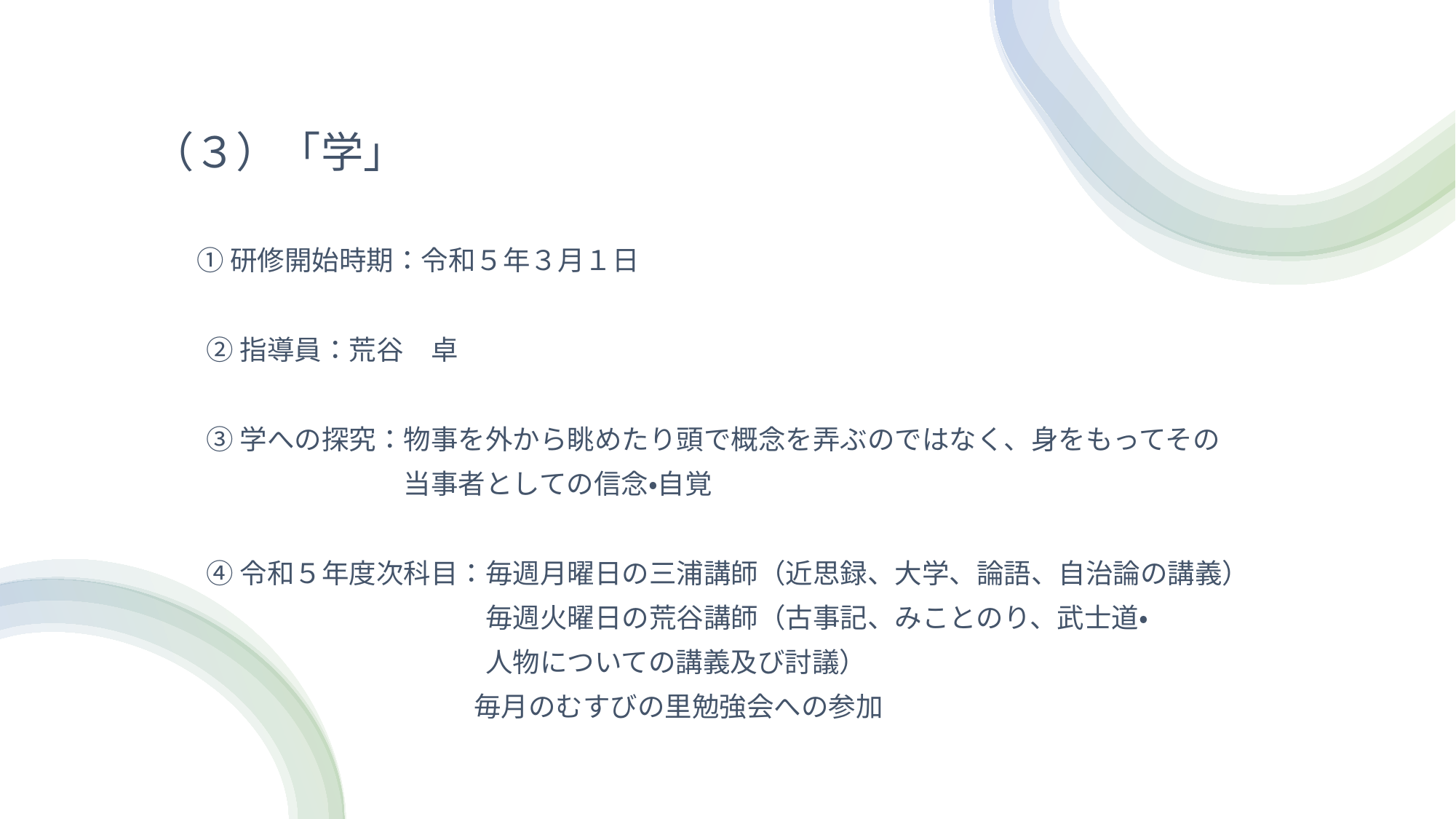

# （３）「学」
　          　① 研修開始時期：令和５年３月１日

　　② 指導員：荒谷　卓

　　③ 学への探究：物事を外から眺めたり頭で概念を弄ぶのではなく、身をもってその
　　　　　　　　　 当事者としての信念・自覚

　　④ 令和５年度次科目：毎週月曜日の三浦講師（近思録、大学、論語、自治論の講義）
　　　　　　　　　　　　 毎週火曜日の荒谷講師（古事記、みことのり、武士道・
　　　　　　　　 　　　　人物についての講義及び討議）
　　　　　　　       　　　 毎月のむすびの里勉強会への参加